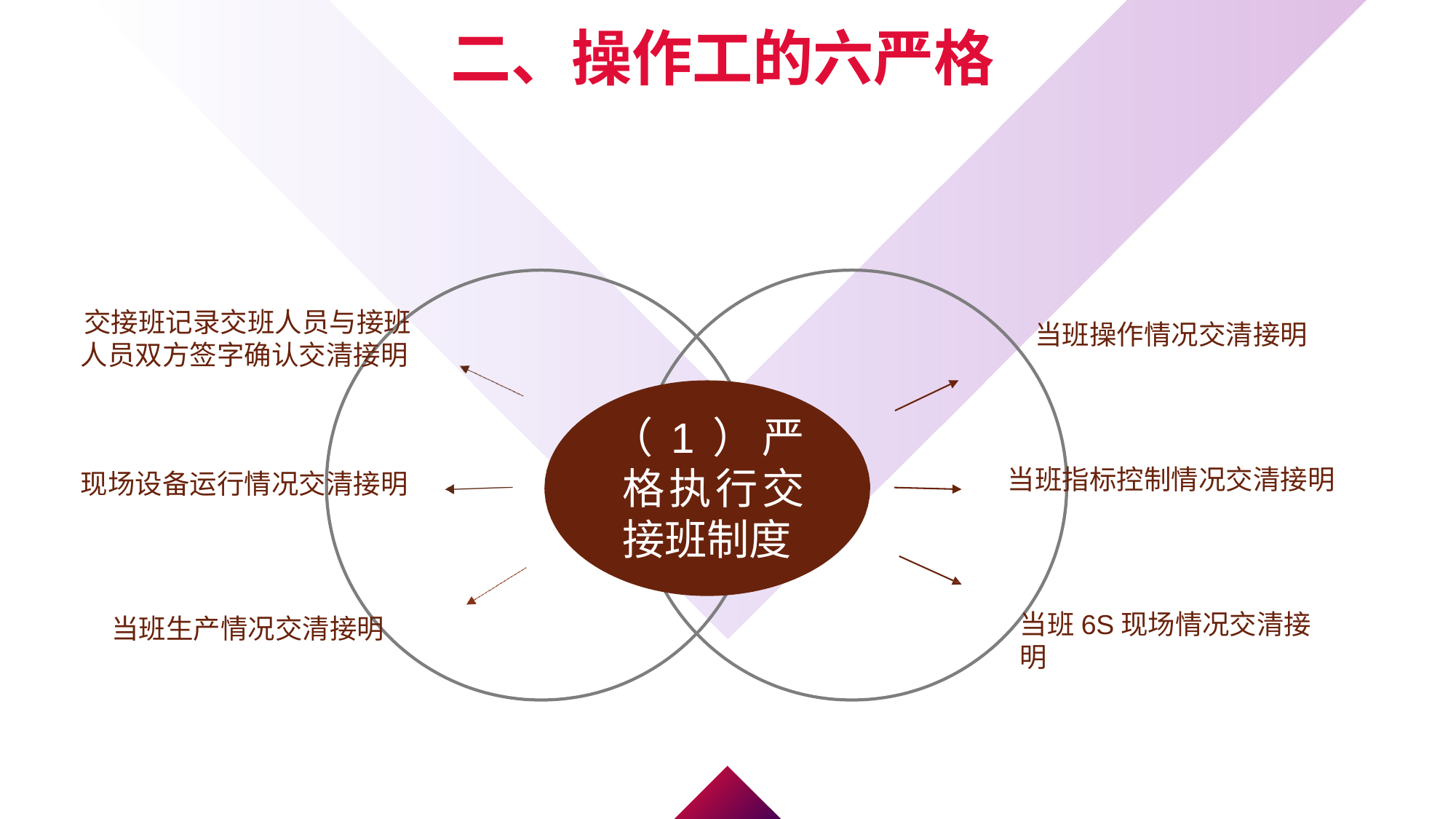

二、操作工的六严格

交接班记录交班人员与接班人员双方签字确认交清接明
当班操作情况交清接明

（1）严格执行交接班制度
当班指标控制情况交清接明
现场设备运行情况交清接明

当班6S现场情况交清接明
当班生产情况交清接明